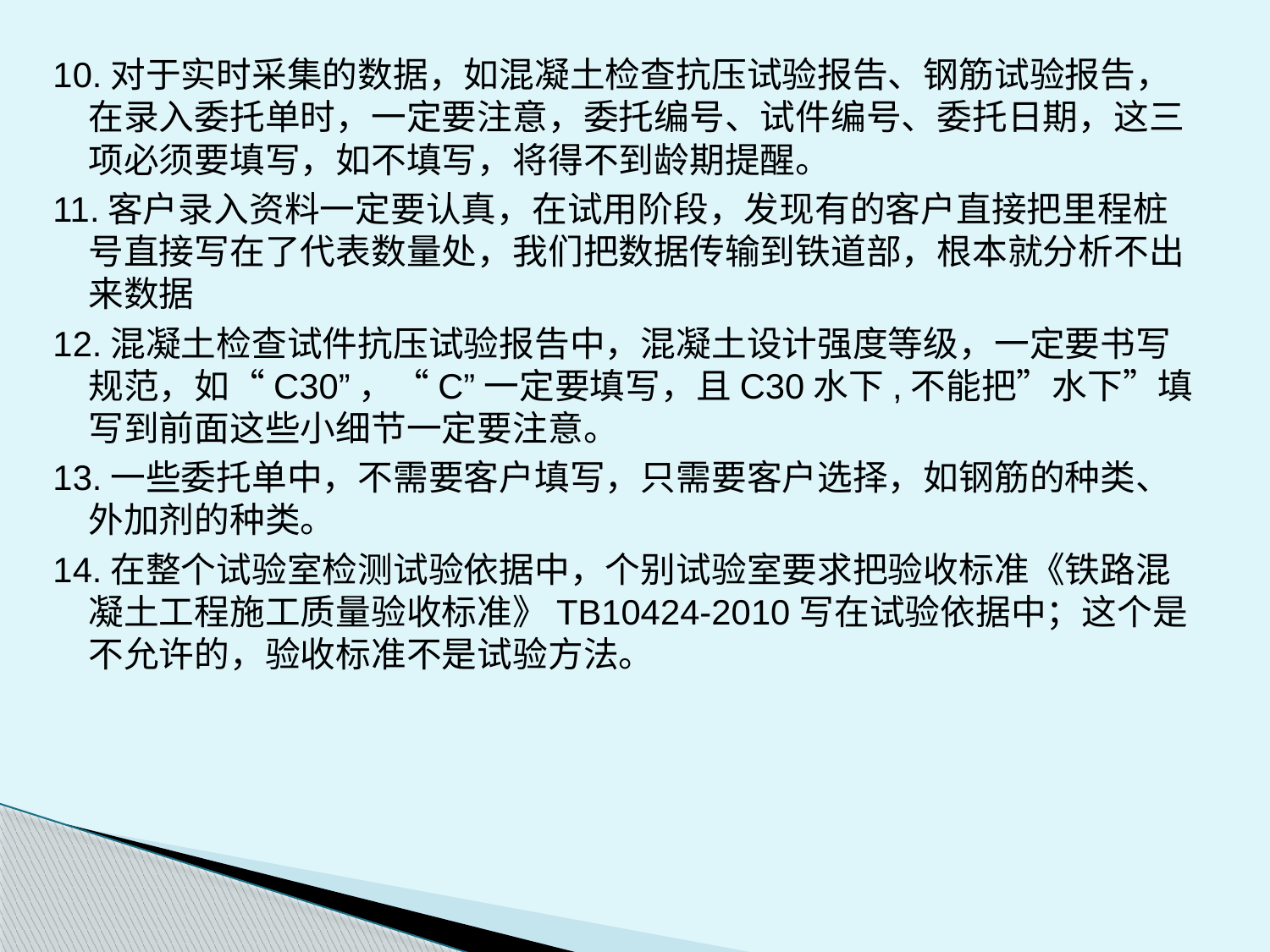

10.对于实时采集的数据，如混凝土检查抗压试验报告、钢筋试验报告，在录入委托单时，一定要注意，委托编号、试件编号、委托日期，这三项必须要填写，如不填写，将得不到龄期提醒。
11.客户录入资料一定要认真，在试用阶段，发现有的客户直接把里程桩号直接写在了代表数量处，我们把数据传输到铁道部，根本就分析不出来数据
12.混凝土检查试件抗压试验报告中，混凝土设计强度等级，一定要书写规范，如“C30”，“C”一定要填写，且C30水下,不能把”水下”填写到前面这些小细节一定要注意。
13.一些委托单中，不需要客户填写，只需要客户选择，如钢筋的种类、外加剂的种类。
14.在整个试验室检测试验依据中，个别试验室要求把验收标准《铁路混凝土工程施工质量验收标准》TB10424-2010写在试验依据中；这个是不允许的，验收标准不是试验方法。